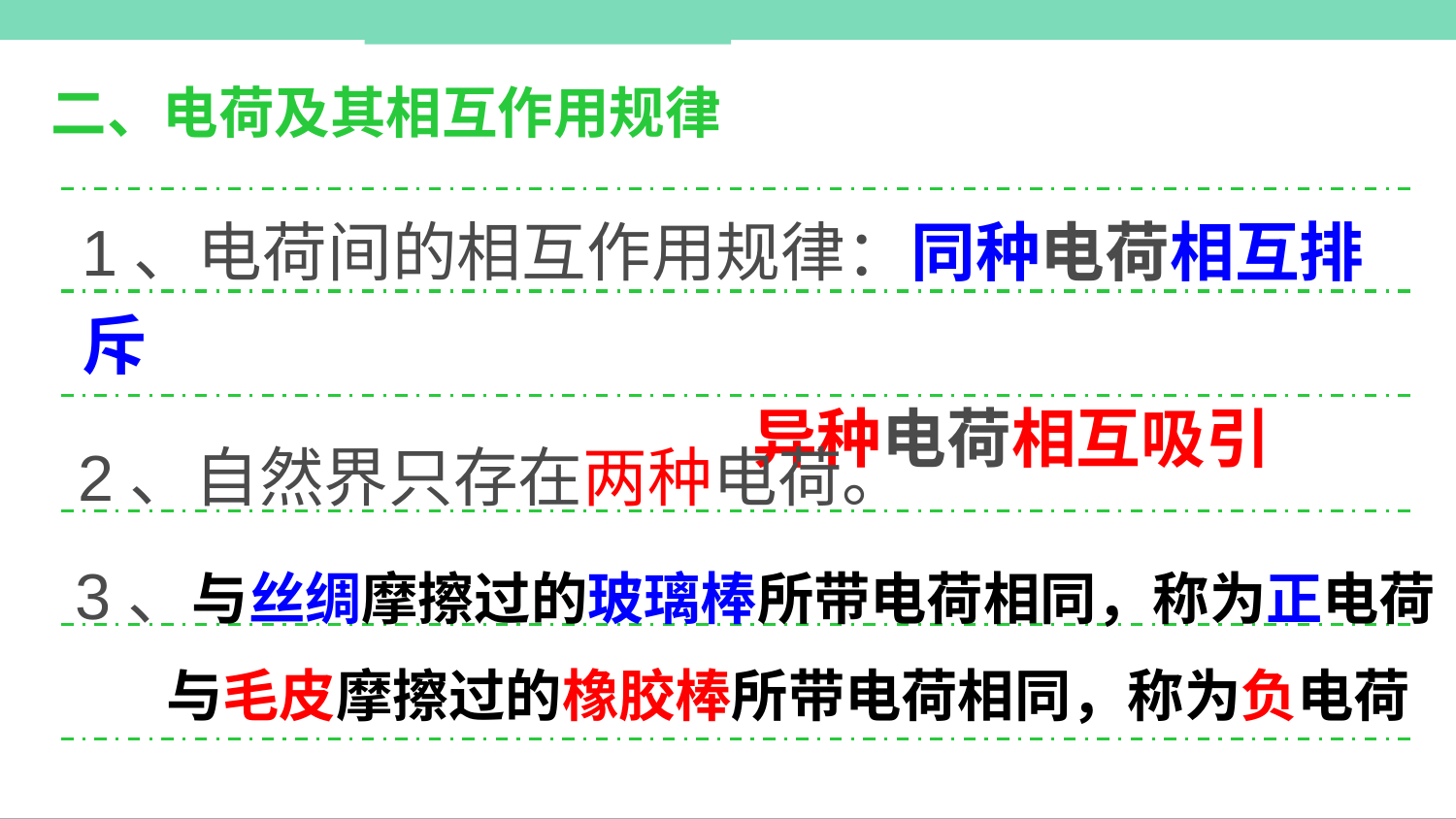

# 二、电荷及其相互作用规律
1、电荷间的相互作用规律：同种电荷相互排斥
                                             异种电荷相互吸引
2、自然界只存在两种电荷。
3、与丝绸摩擦过的玻璃棒所带电荷相同，称为正电荷
      与毛皮摩擦过的橡胶棒所带电荷相同，称为负电荷